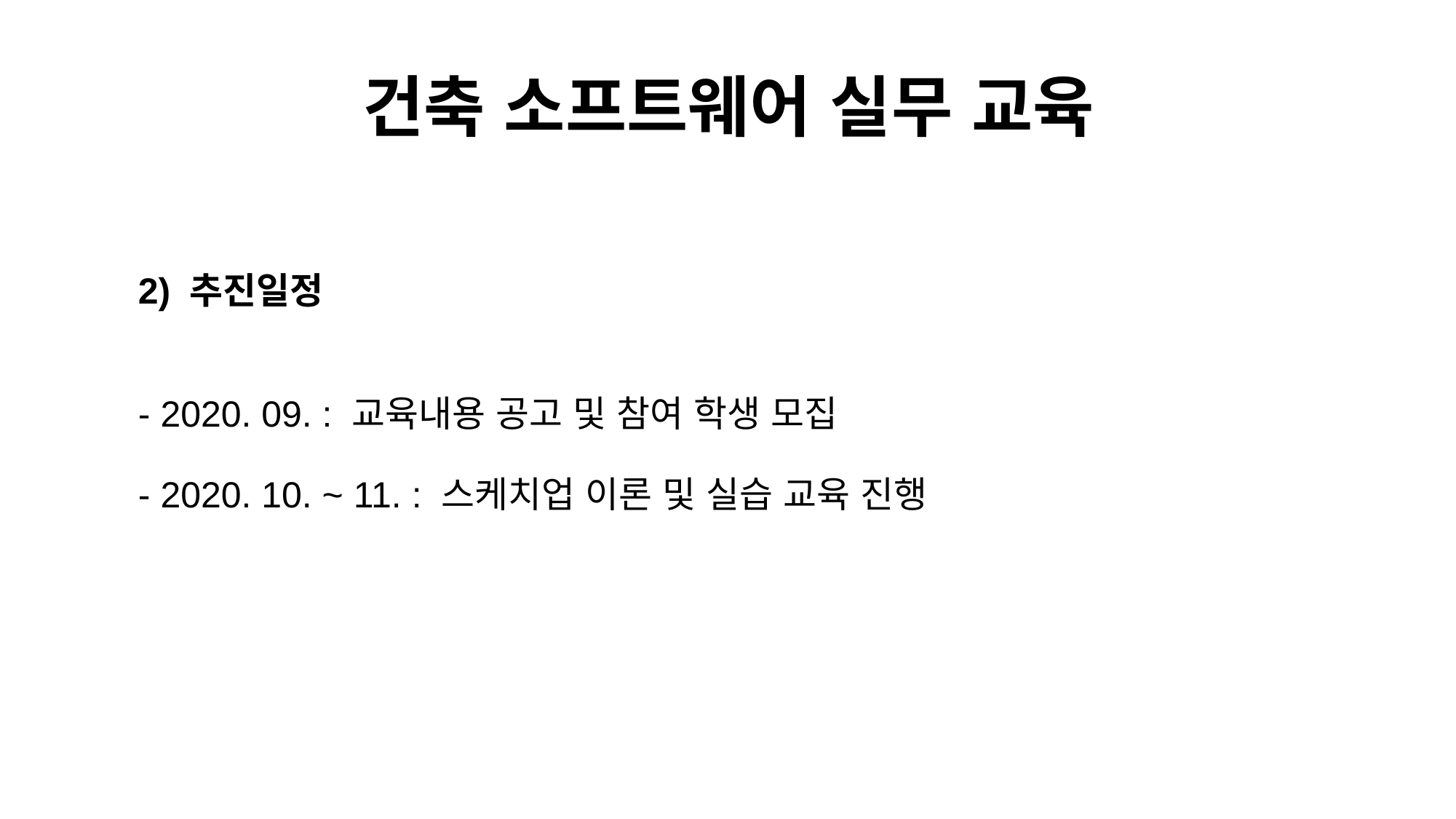

# 건축 소프트웨어 실무 교육
2) 추진일정

- 2020. 09. : 교육내용 공고 및 참여 학생 모집
- 2020. 10. ~ 11. : 스케치업 이론 및 실습 교육 진행